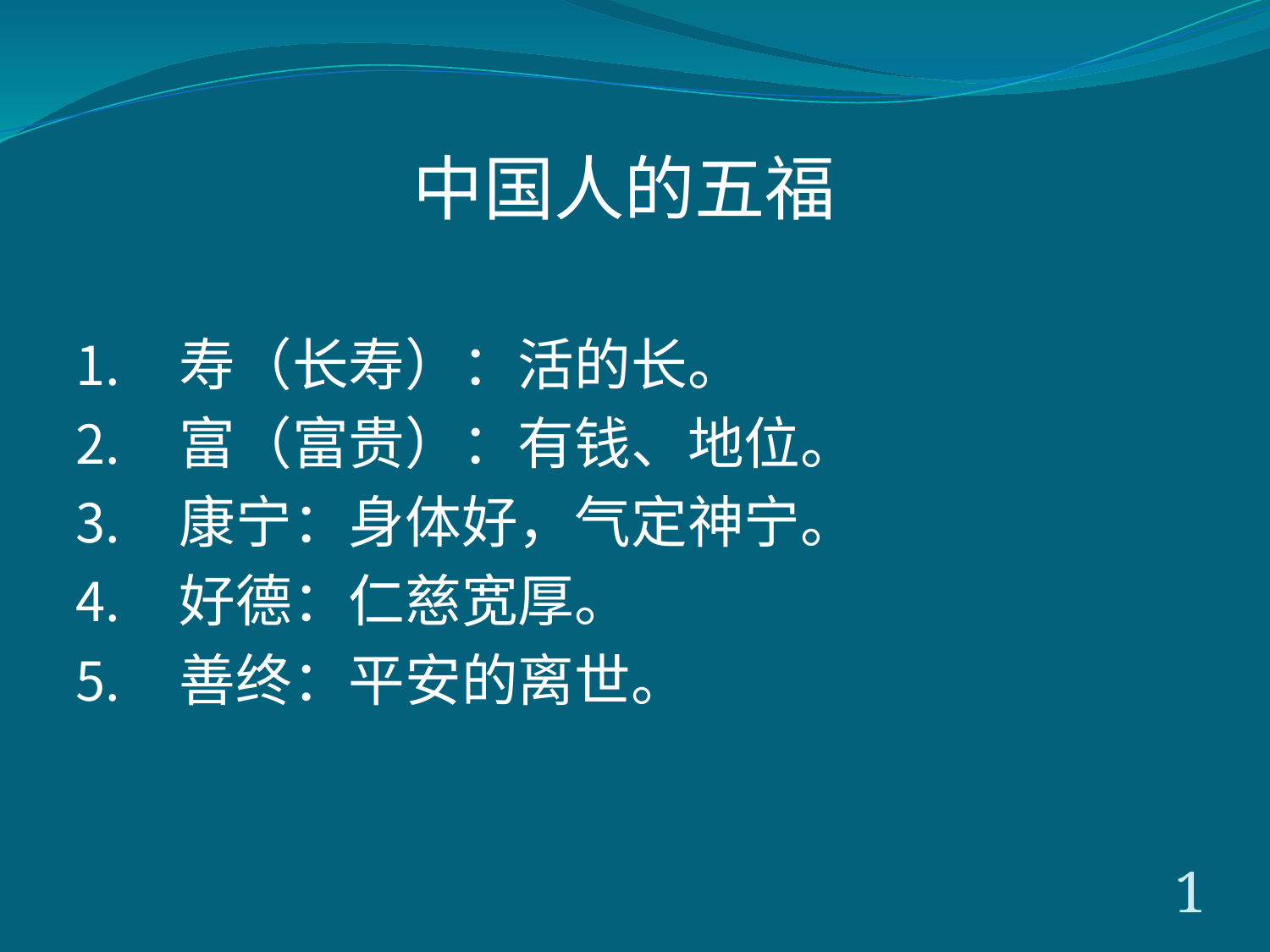

中国人的五福

寿（长寿）：活的长。
富（富贵）：有钱、地位。
康宁：身体好，气定神宁。
好德：仁慈宽厚。
善终：平安的离世。
1